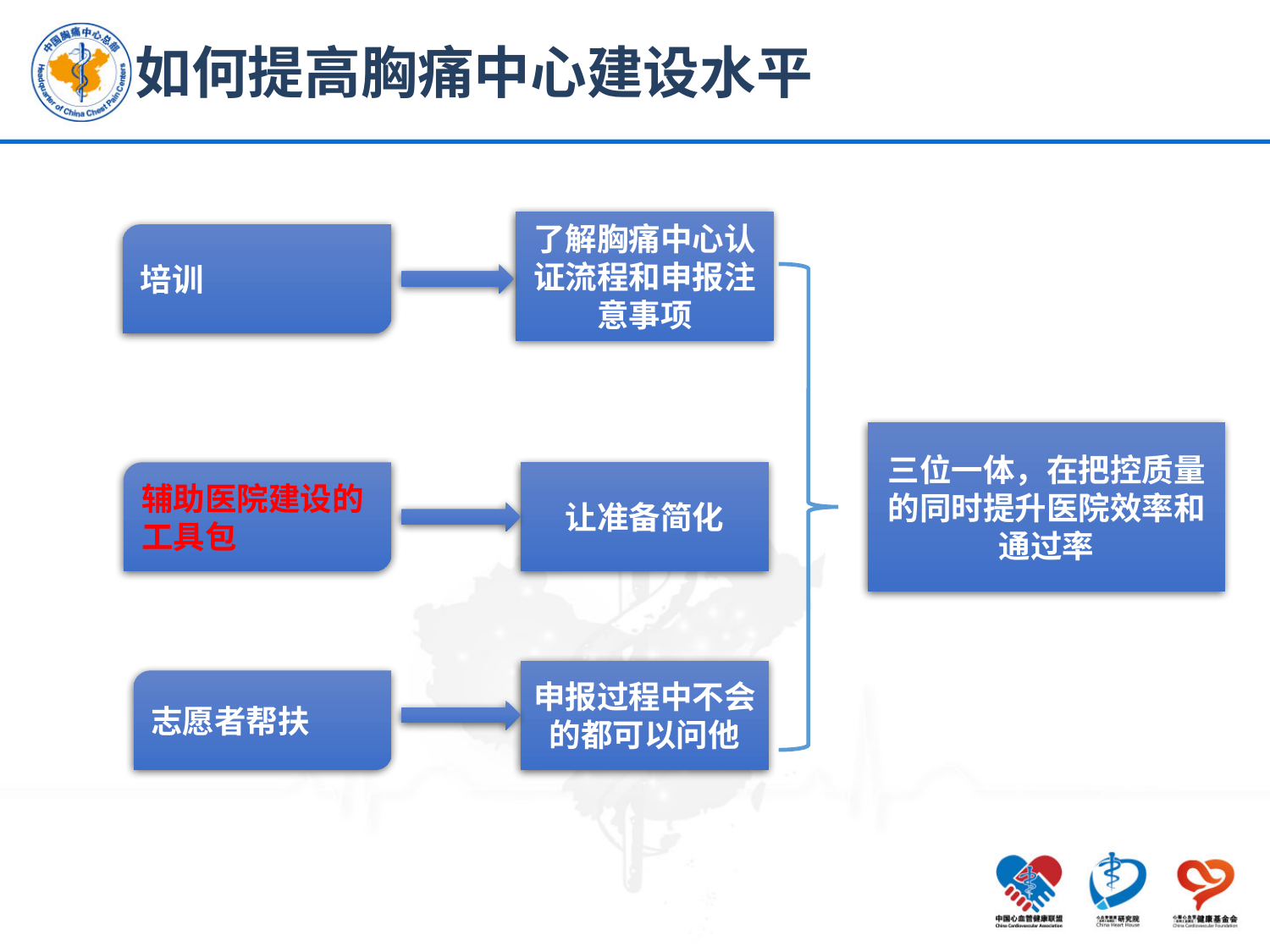

如何提高胸痛中心建设水平
了解胸痛中心认证流程和申报注意事项
培训

三位一体，在把控质量的同时提升医院效率和通过率
辅助医院建设的工具包
让准备简化

申报过程中不会的都可以问他
志愿者帮扶